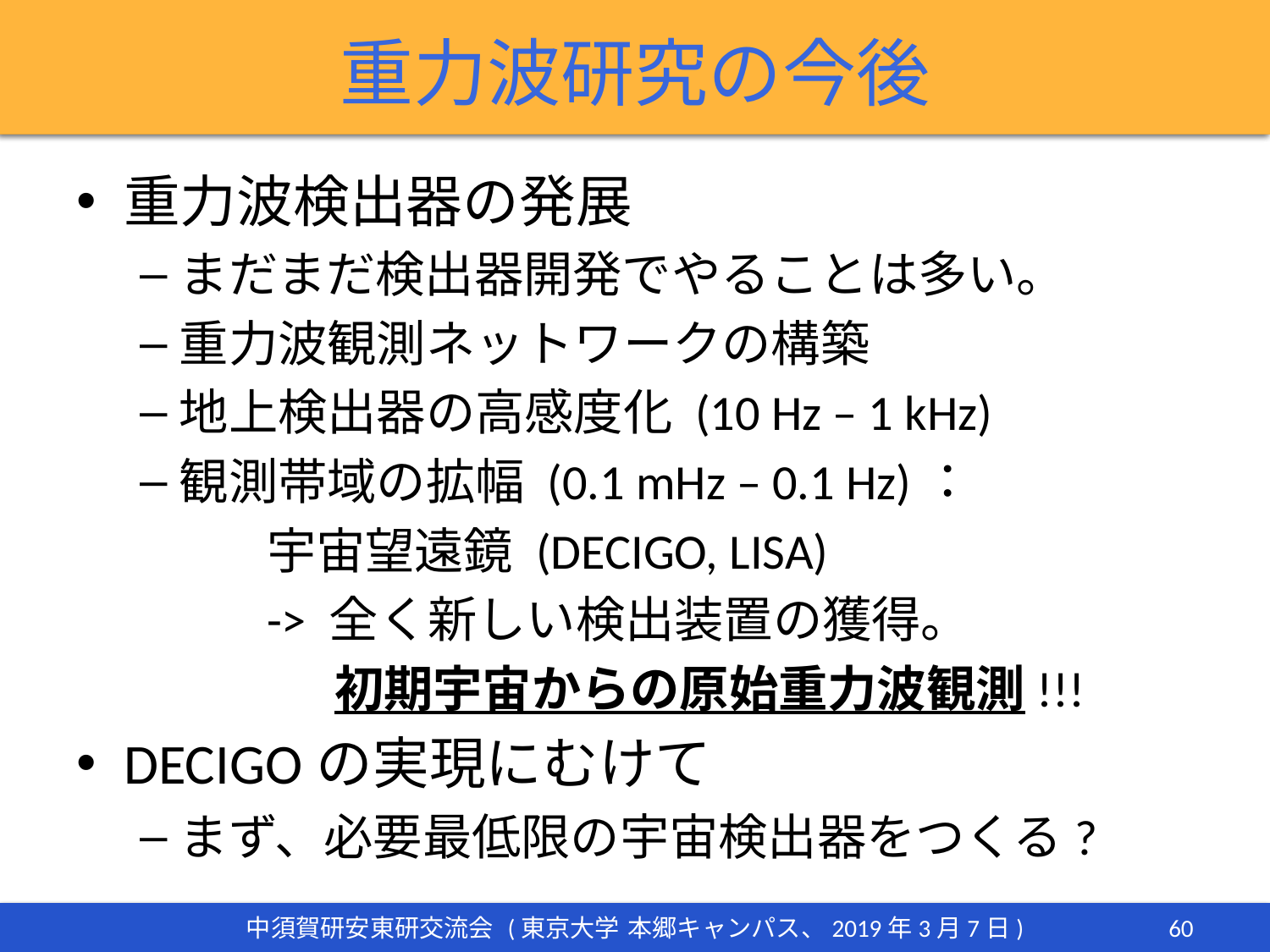

# 重力波研究の今後
重力波検出器の発展
まだまだ検出器開発でやることは多い。
重力波観測ネットワークの構築
地上検出器の高感度化 (10 Hz – 1 kHz)
観測帯域の拡幅 (0.1 mHz – 0.1 Hz)：
	宇宙望遠鏡 (DECIGO, LISA)
	-> 全く新しい検出装置の獲得。
	     初期宇宙からの原始重力波観測!!!
DECIGOの実現にむけて
まず、必要最低限の宇宙検出器をつくる?
60
中須賀研安東研交流会 (東京大学 本郷キャンパス、2019年3月7日)